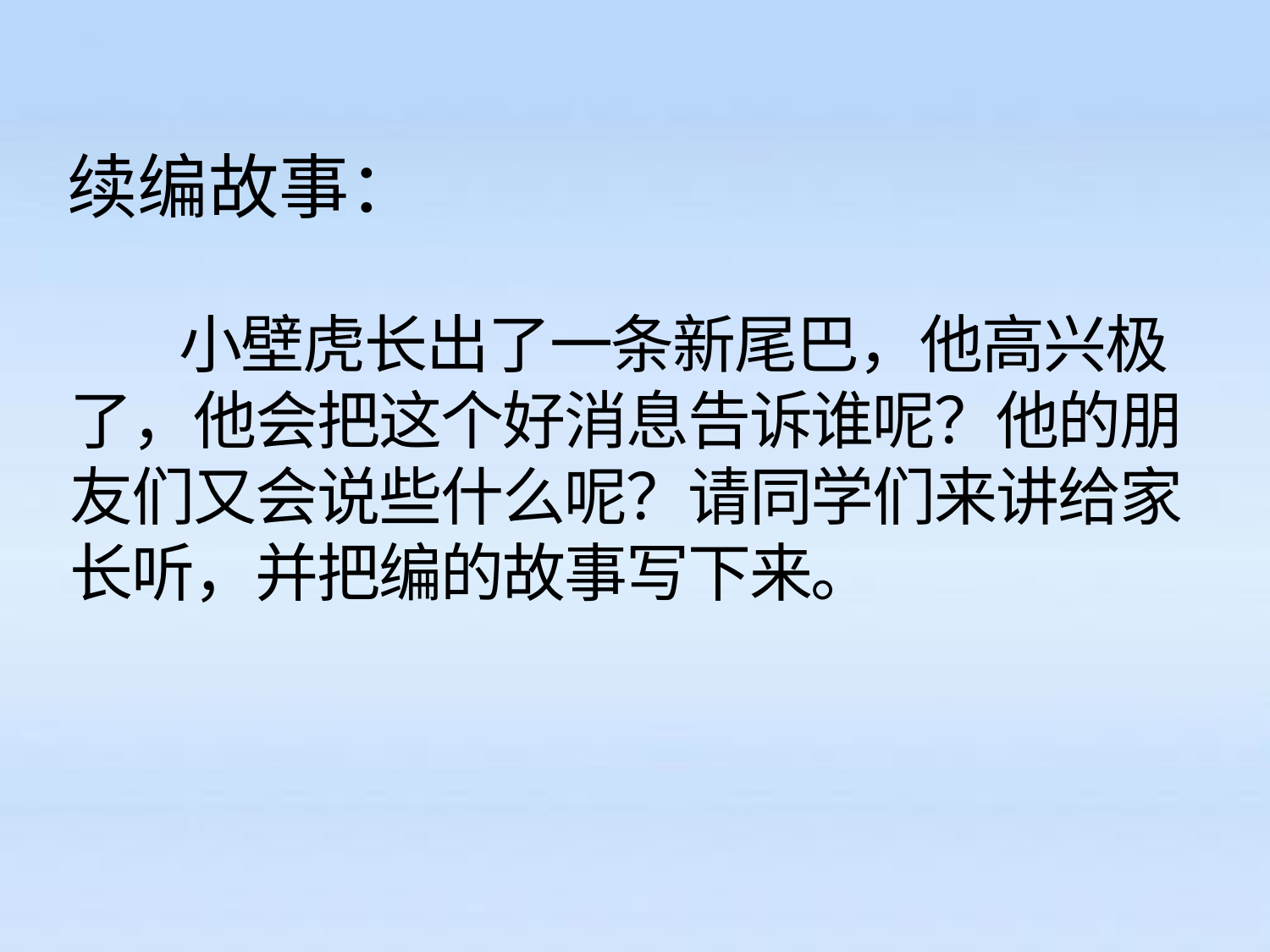

续编故事：
    小壁虎长出了一条新尾巴，他高兴极了，他会把这个好消息告诉谁呢？他的朋友们又会说些什么呢？请同学们来讲给家长听，并把编的故事写下来。